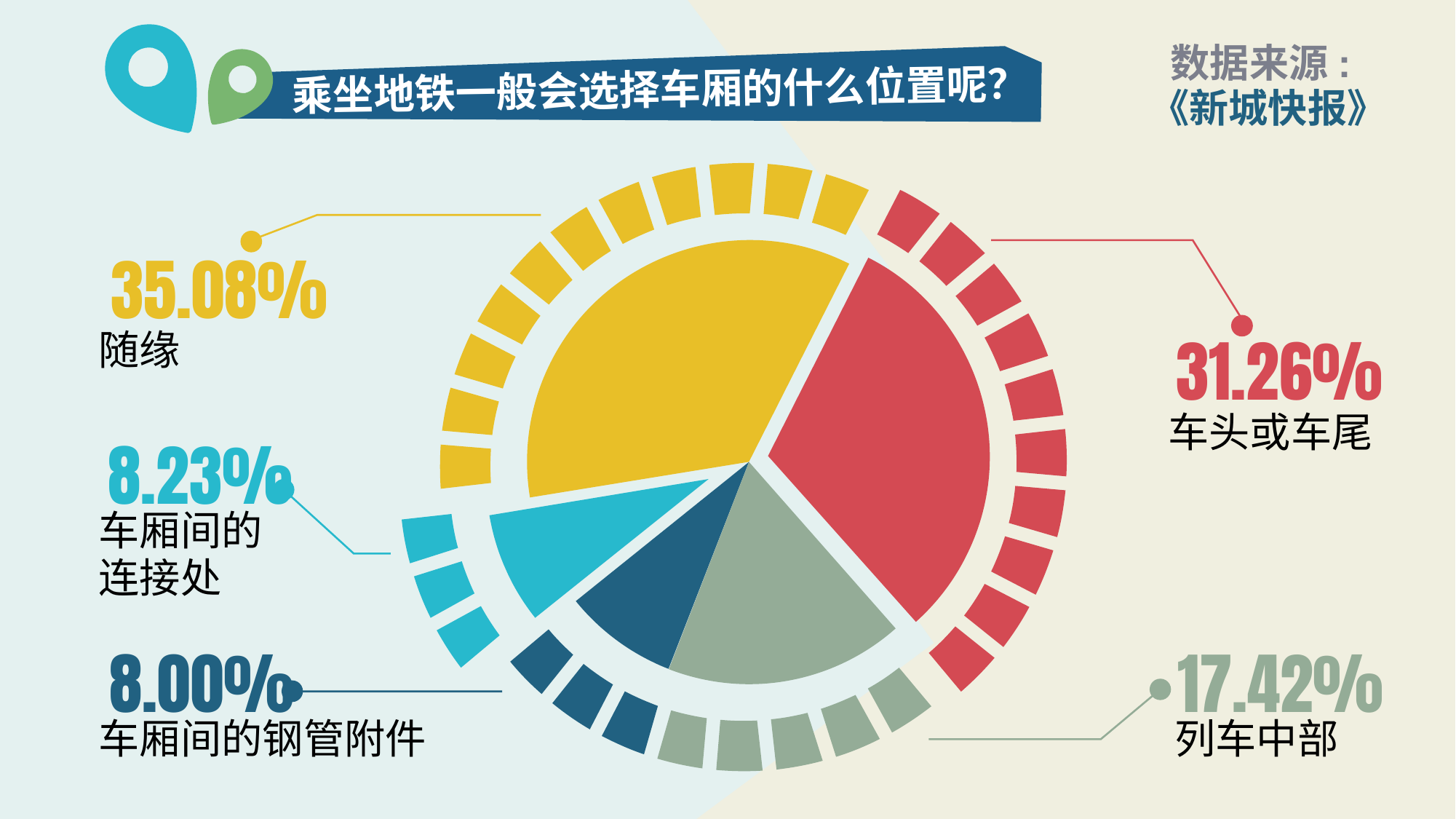

数据来源:

乘坐地铁一般会选择车厢的什么位置呢？
《新城快报》

35.08%

随缘
31.26%

车头或车尾

8.23%

车厢间的

连接处

8.00%
17.42%

车厢间的钢管附件
列车中部